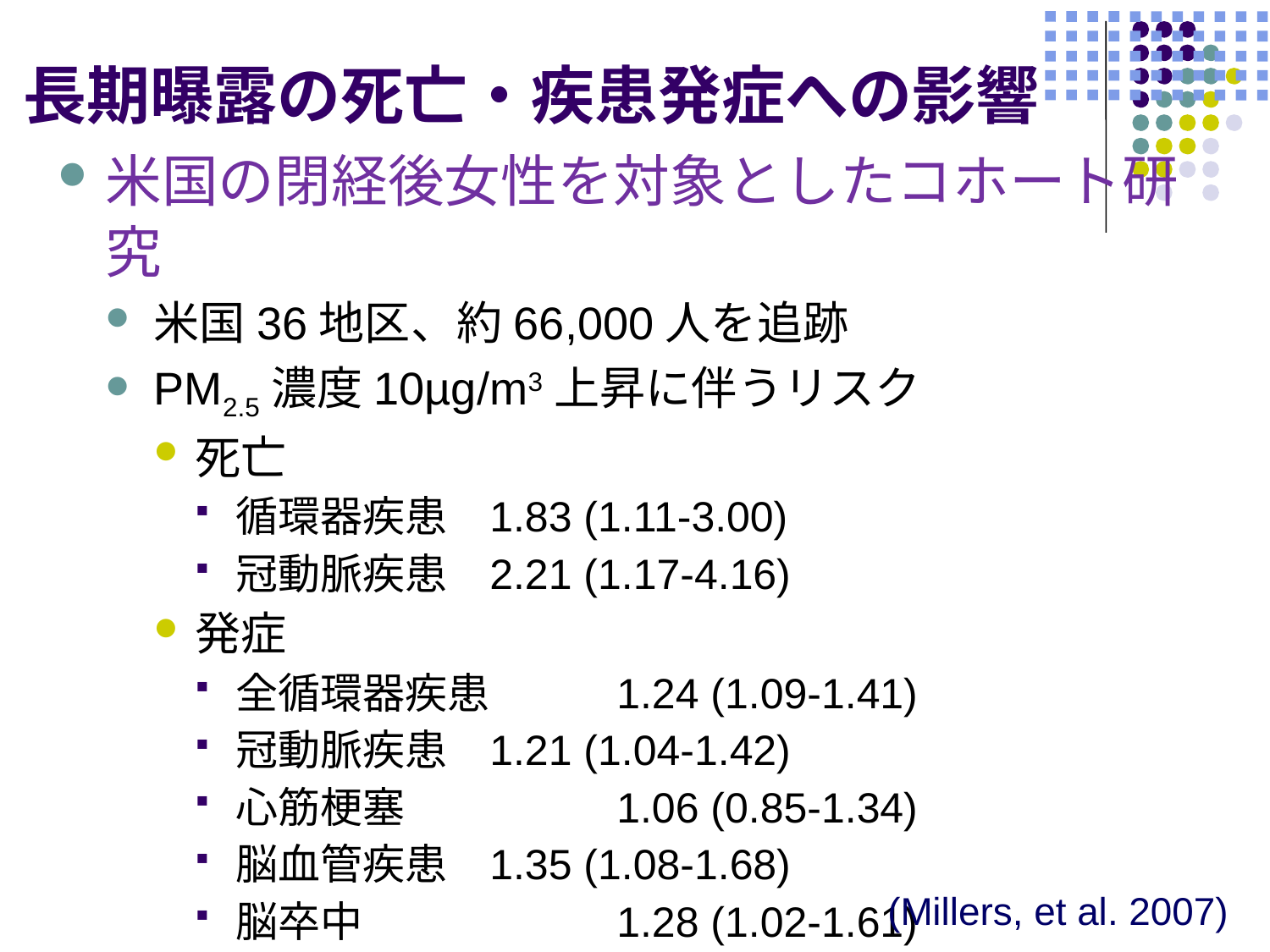

# 長期曝露の死亡・疾患発症への影響
米国の閉経後女性を対象としたコホート研究
米国36地区、約66,000人を追跡
PM2.5濃度10µg/m3上昇に伴うリスク
死亡
循環器疾患	1.83 (1.11-3.00)
冠動脈疾患	2.21 (1.17-4.16)
発症
全循環器疾患	1.24 (1.09-1.41)
冠動脈疾患	1.21 (1.04-1.42)
心筋梗塞　		1.06 (0.85-1.34)
脳血管疾患	1.35 (1.08-1.68)
脳卒中		1.28 (1.02-1.61)

(Millers, et al. 2007)